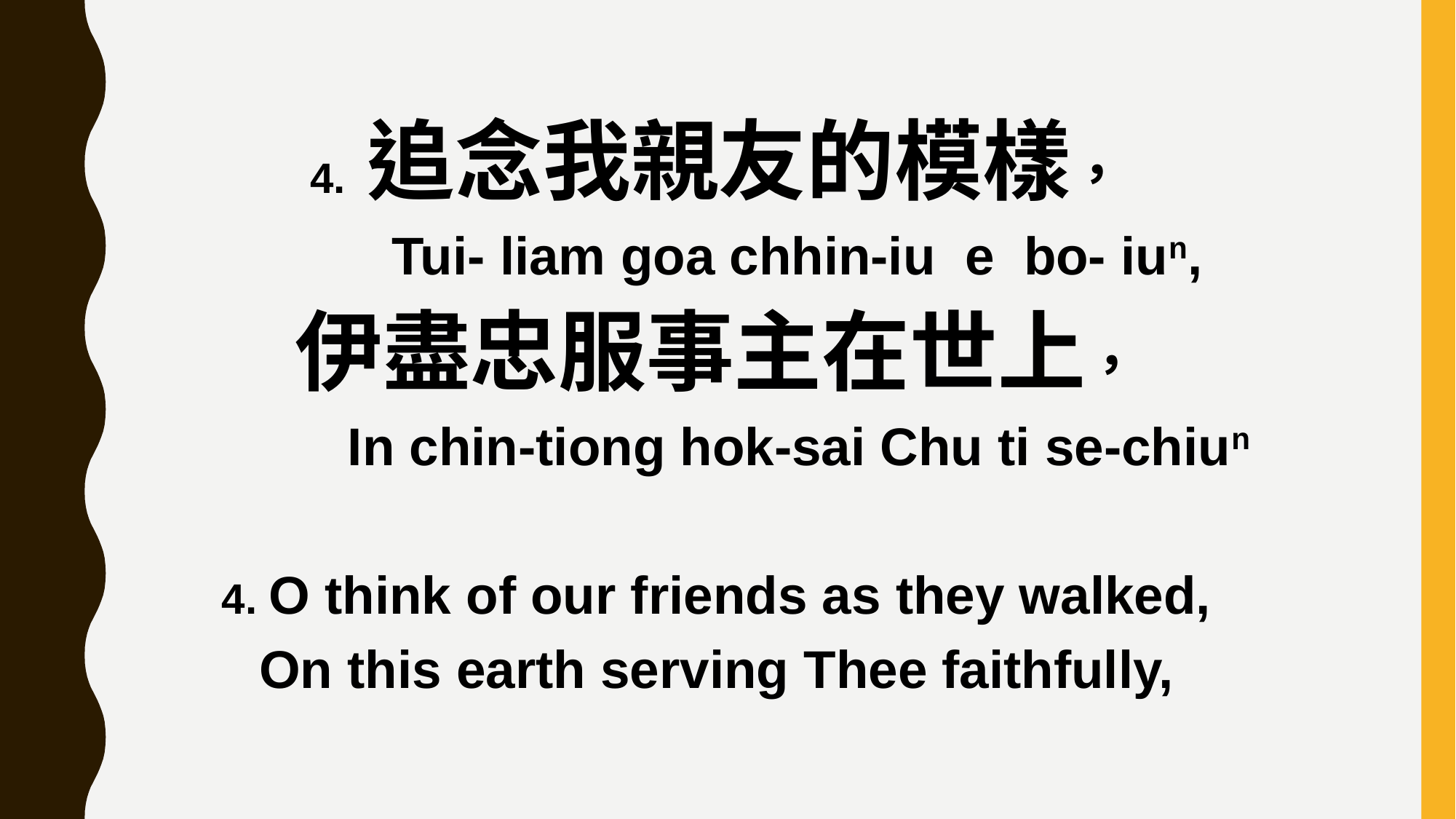

4. 追念我親友的模樣，
               Tui- liam goa chhin-iu  e  bo- iun,
伊盡忠服事主在世上，
            In chin-tiong hok-sai Chu ti se-chiun

4. O think of our friends as they walked,
On this earth serving Thee faithfully,